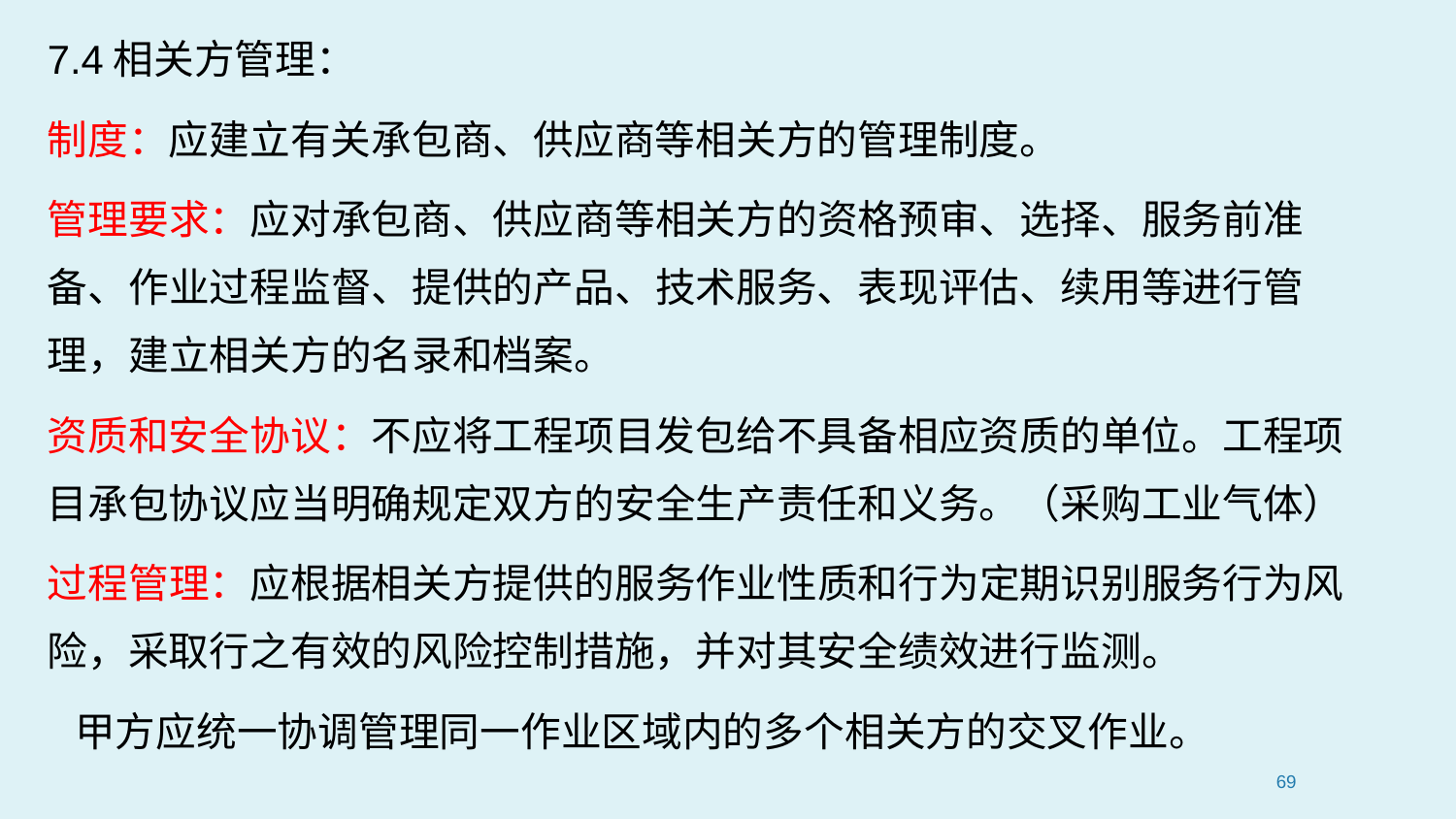

7.4相关方管理：
制度：应建立有关承包商、供应商等相关方的管理制度。
管理要求：应对承包商、供应商等相关方的资格预审、选择、服务前准备、作业过程监督、提供的产品、技术服务、表现评估、续用等进行管理，建立相关方的名录和档案。
资质和安全协议：不应将工程项目发包给不具备相应资质的单位。工程项目承包协议应当明确规定双方的安全生产责任和义务。（采购工业气体）
过程管理：应根据相关方提供的服务作业性质和行为定期识别服务行为风险，采取行之有效的风险控制措施，并对其安全绩效进行监测。
  甲方应统一协调管理同一作业区域内的多个相关方的交叉作业。
                                     69